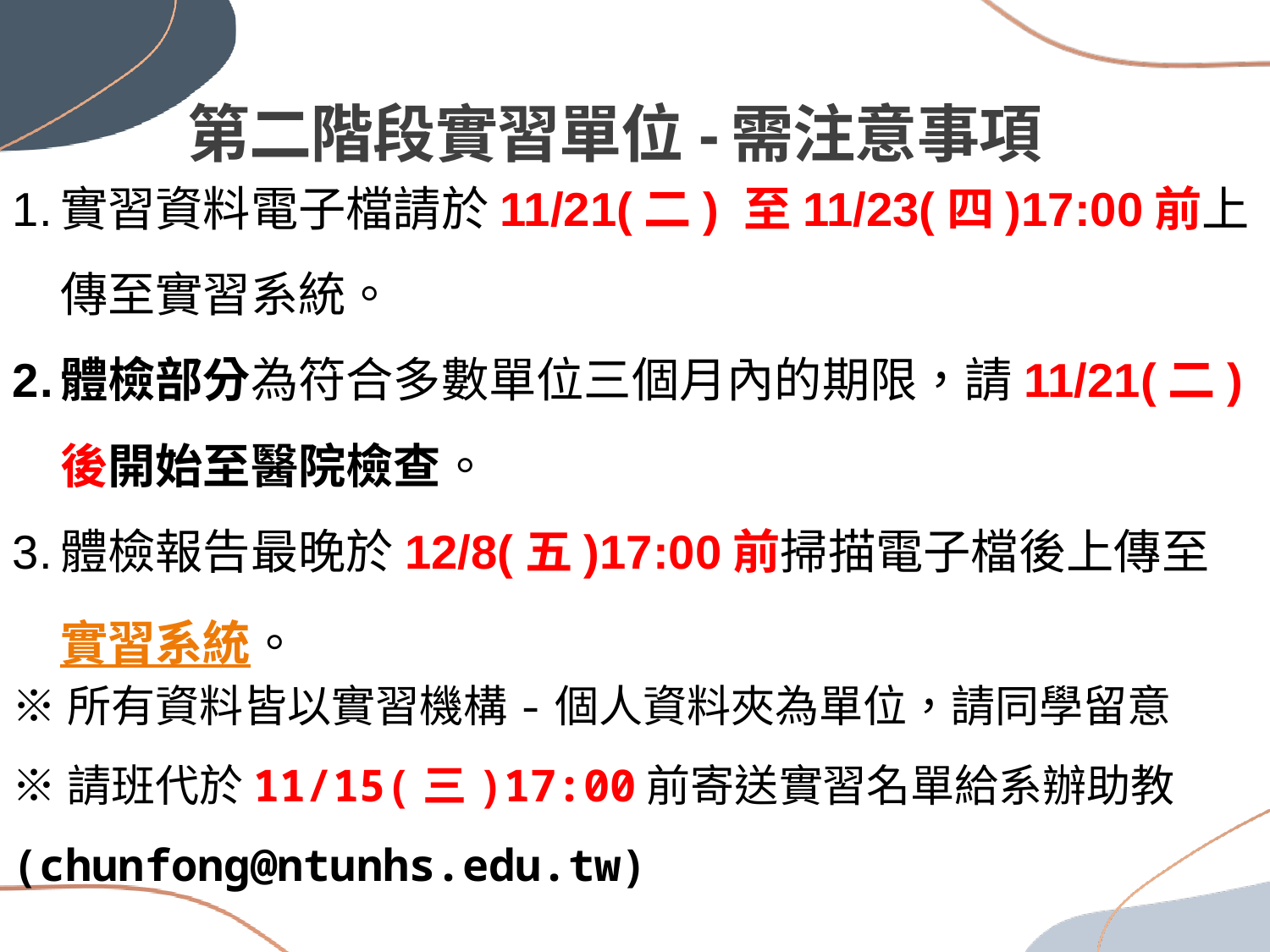

第二階段實習單位-需注意事項
實習資料電子檔請於11/21(二) 至11/23(四)17:00前上傳至實習系統。
體檢部分為符合多數單位三個月內的期限，請11/21(二)後開始至醫院檢查。
體檢報告最晚於12/8(五)17:00前掃描電子檔後上傳至實習系統。
※所有資料皆以實習機構-個人資料夾為單位，請同學留意
※請班代於11/15(三)17:00前寄送實習名單給系辦助教(chunfong@ntunhs.edu.tw)